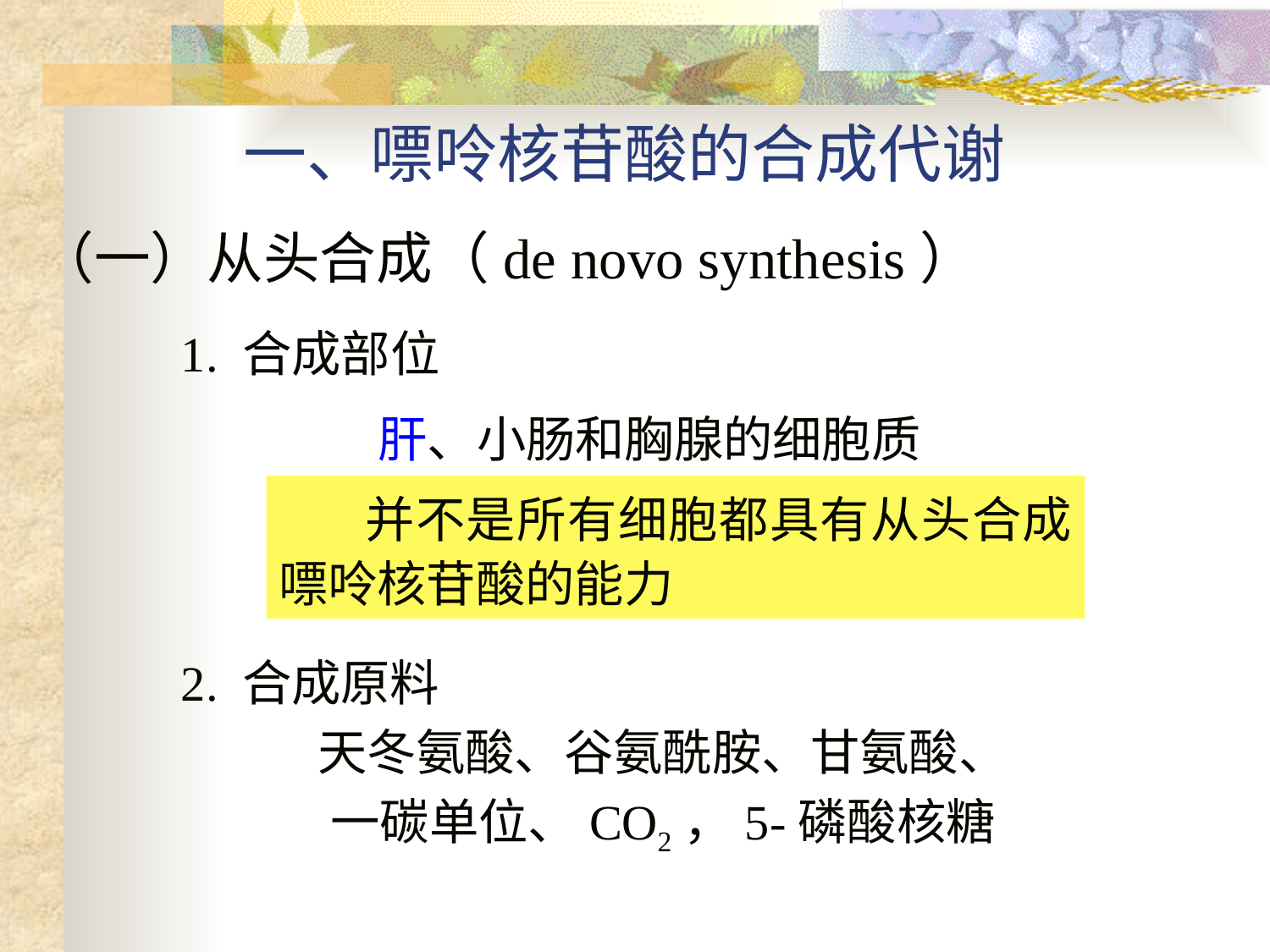

# 一、嘌呤核苷酸的合成代谢
（一）从头合成（de novo synthesis）
      1. 合成部位
 肝、小肠和胸腺的细胞质
并不是所有细胞都具有从头合成嘌呤核苷酸的能力
      2. 合成原料
                  天冬氨酸、谷氨酰胺、甘氨酸、
            一碳单位、CO2，5-磷酸核糖